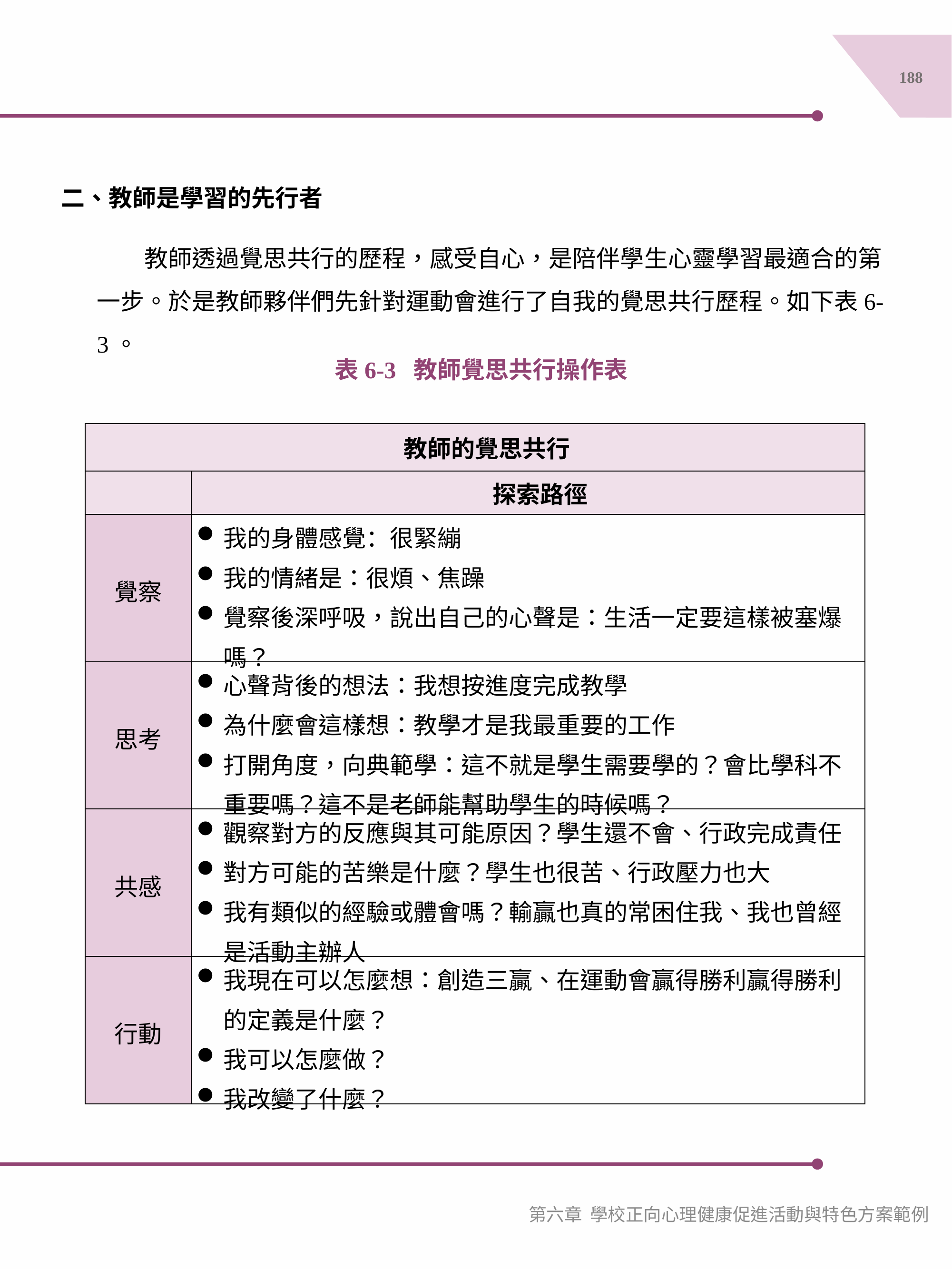

188
二、教師是學習的先行者
　　教師透過覺思共行的歷程，感受自心，是陪伴學生心靈學習最適合的第一步。於是教師夥伴們先針對運動會進行了自我的覺思共行歷程。如下表6-3。
表6-3  教師覺思共行操作表
| 教師的覺思共行 |  |
| --- | --- |
|  | 探索路徑 |
| 覺察 | 我的身體感覺：很緊繃 我的情緒是：很煩、焦躁 覺察後深呼吸，說出自己的心聲是：生活一定要這樣被塞爆嗎？ |
| 思考 | 心聲背後的想法：我想按進度完成教學 為什麼會這樣想：教學才是我最重要的工作 打開角度，向典範學：這不就是學生需要學的？會比學科不重要嗎？這不是老師能幫助學生的時候嗎？ |
| 共感 | 觀察對方的反應與其可能原因？學生還不會、行政完成責任 對方可能的苦樂是什麼？學生也很苦、行政壓力也大 我有類似的經驗或體會嗎？輸贏也真的常困住我、我也曾經是活動主辦人 |
| 行動 | 我現在可以怎麼想：創造三贏、在運動會贏得勝利贏得勝利的定義是什麼？ 我可以怎麼做？ 我改變了什麼？ |
第六章  學校正向心理健康促進活動與特色方案範例